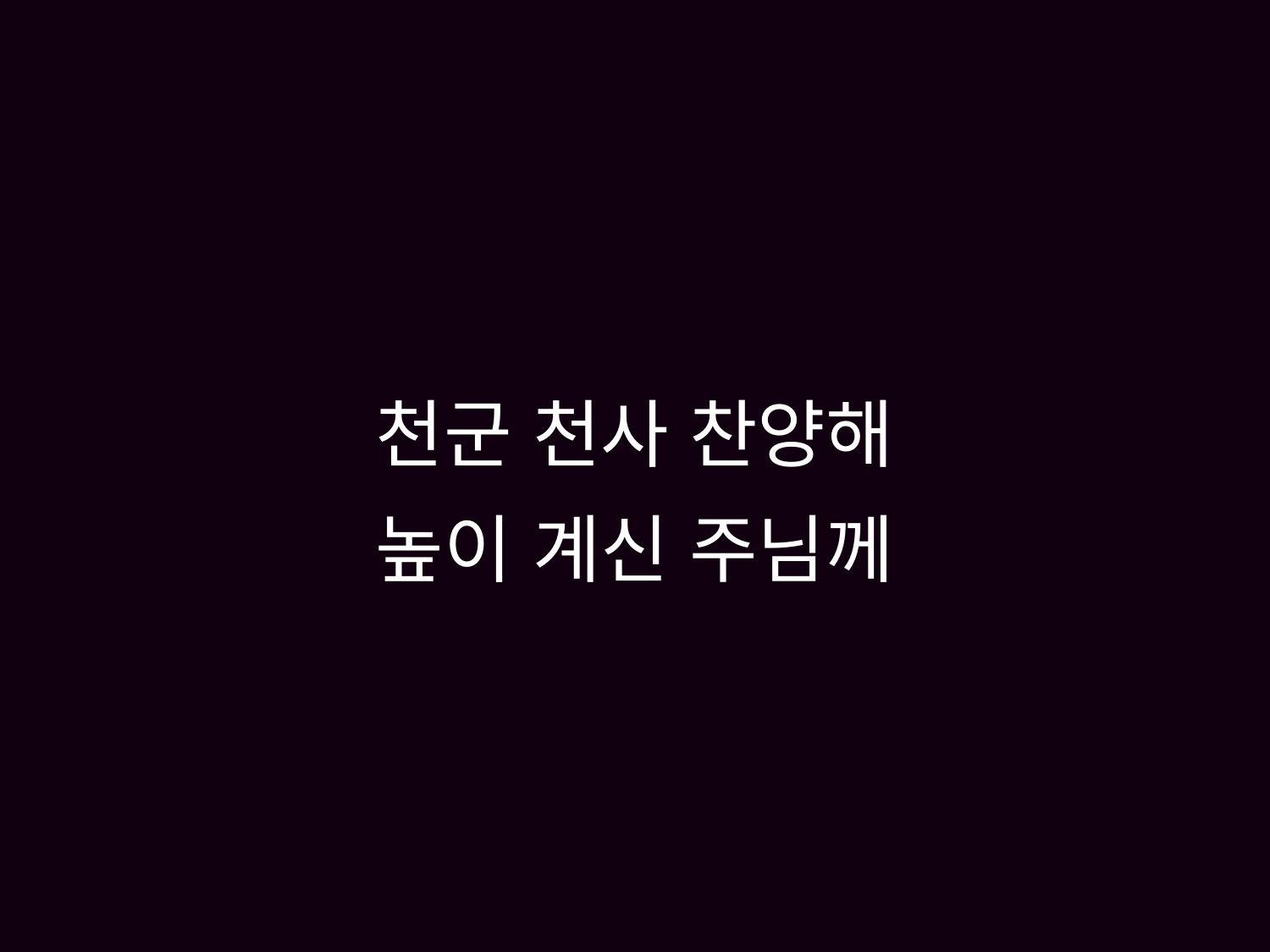

# 천군 천사 찬양해 높이 계신 주님께